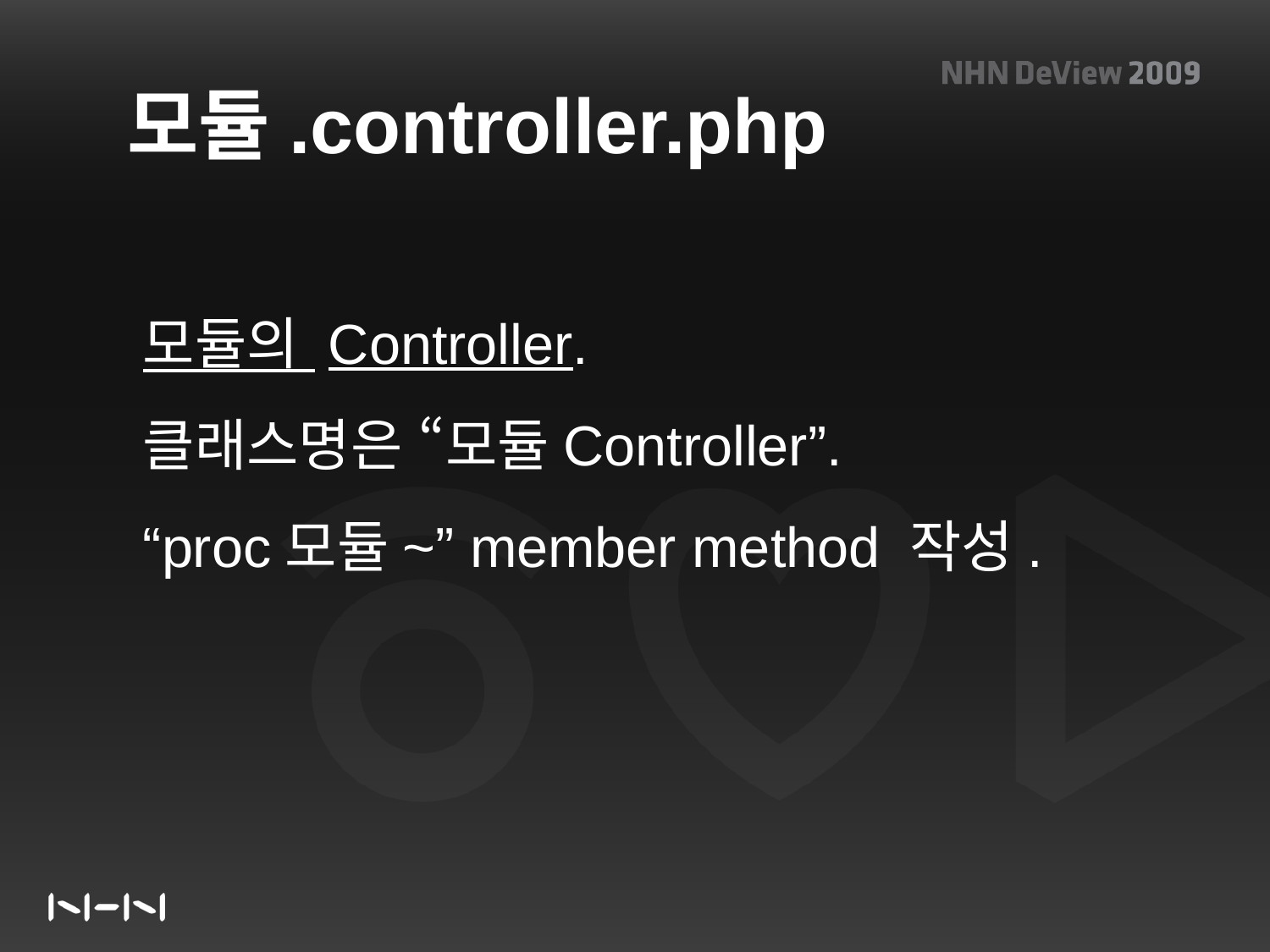

모듈.controller.php
모듈의 Controller.
클래스명은 “모듈Controller”.
“proc모듈~” member method 작성.